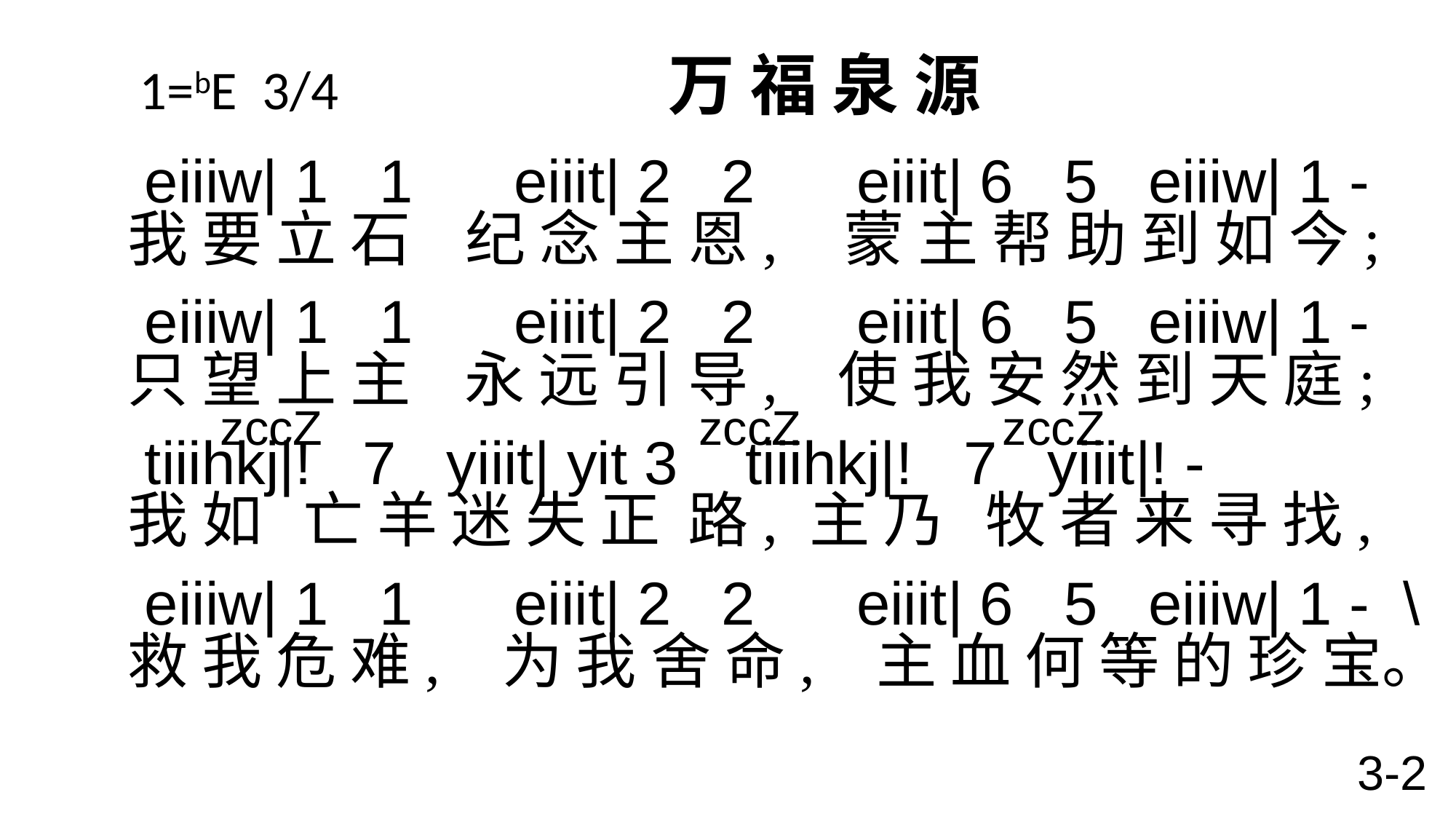

# 1=bE  3/4                     万 福 泉 源
 eiiiw| 1   1      eiiit| 2   2      eiiit| 6   5   eiiiw| 1 -
我 要 立 石    纪 念 主 恩,   蒙 主 帮 助 到 如 今;
 eiiiw| 1   1      eiiit| 2   2      eiiit| 6   5   eiiiw| 1 -
只 望 上 主    永 远 引 导,   使 我 安 然 到 天 庭;
 tiiihkj|!   7   yiiit| yit 3    tiiihkj|!   7   yiiit|! -
我 如   亡 羊 迷 失 正  路, 主 乃   牧 者 来 寻 找,
 eiiiw| 1   1      eiiit| 2   2      eiiit| 6   5   eiiiw| 1 -  \
救 我 危 难,   为 我 舍 命,   主 血 何 等 的 珍 宝。
 zccZ                            zccZ               zccZ
3-2